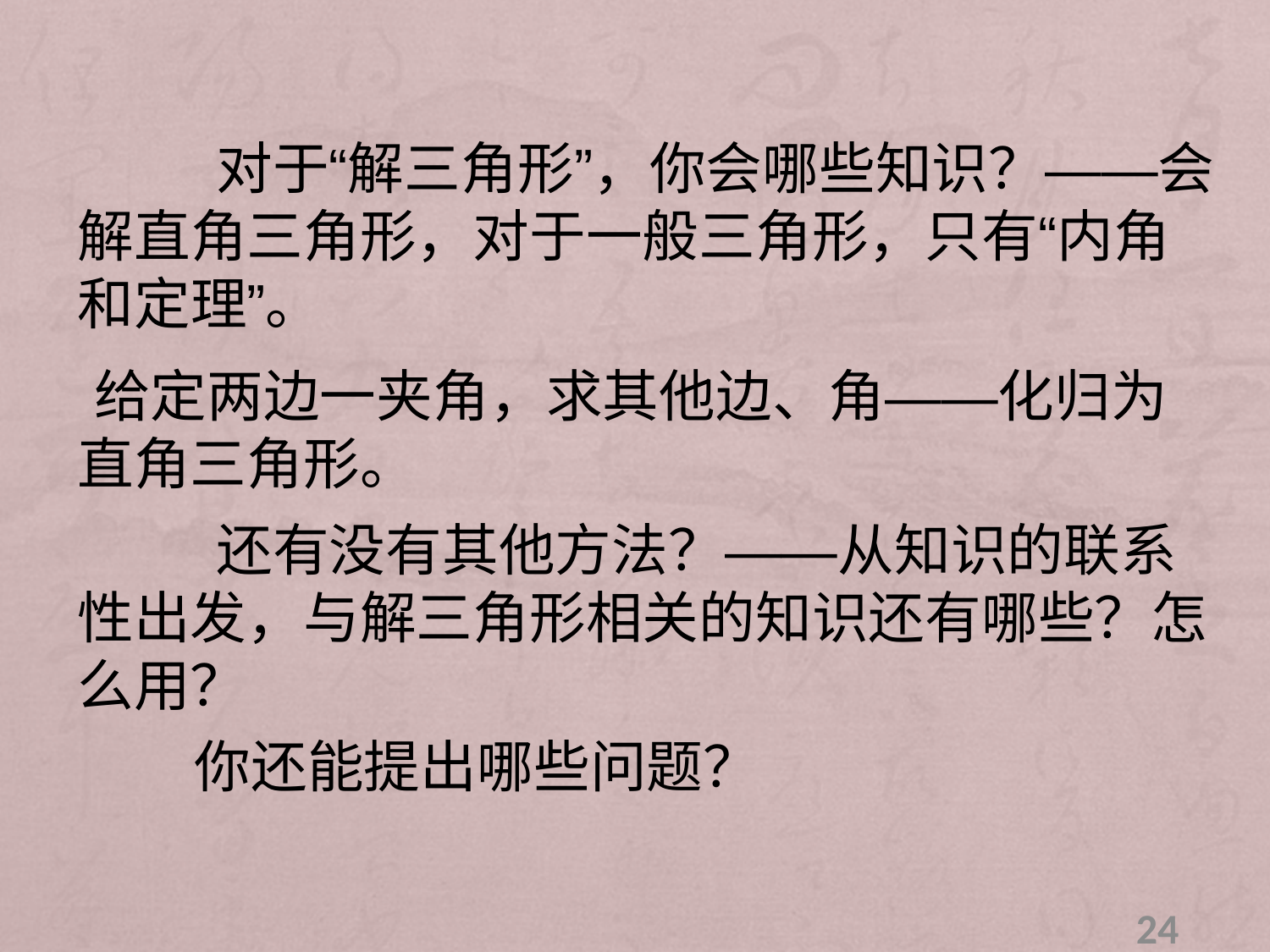

对于“解三角形”，你会哪些知识？——会解直角三角形，对于一般三角形，只有“内角和定理”。

 给定两边一夹角，求其他边、角——化归为直角三角形。

        还有没有其他方法？——从知识的联系性出发，与解三角形相关的知识还有哪些？怎么用？
你还能提出哪些问题？
24